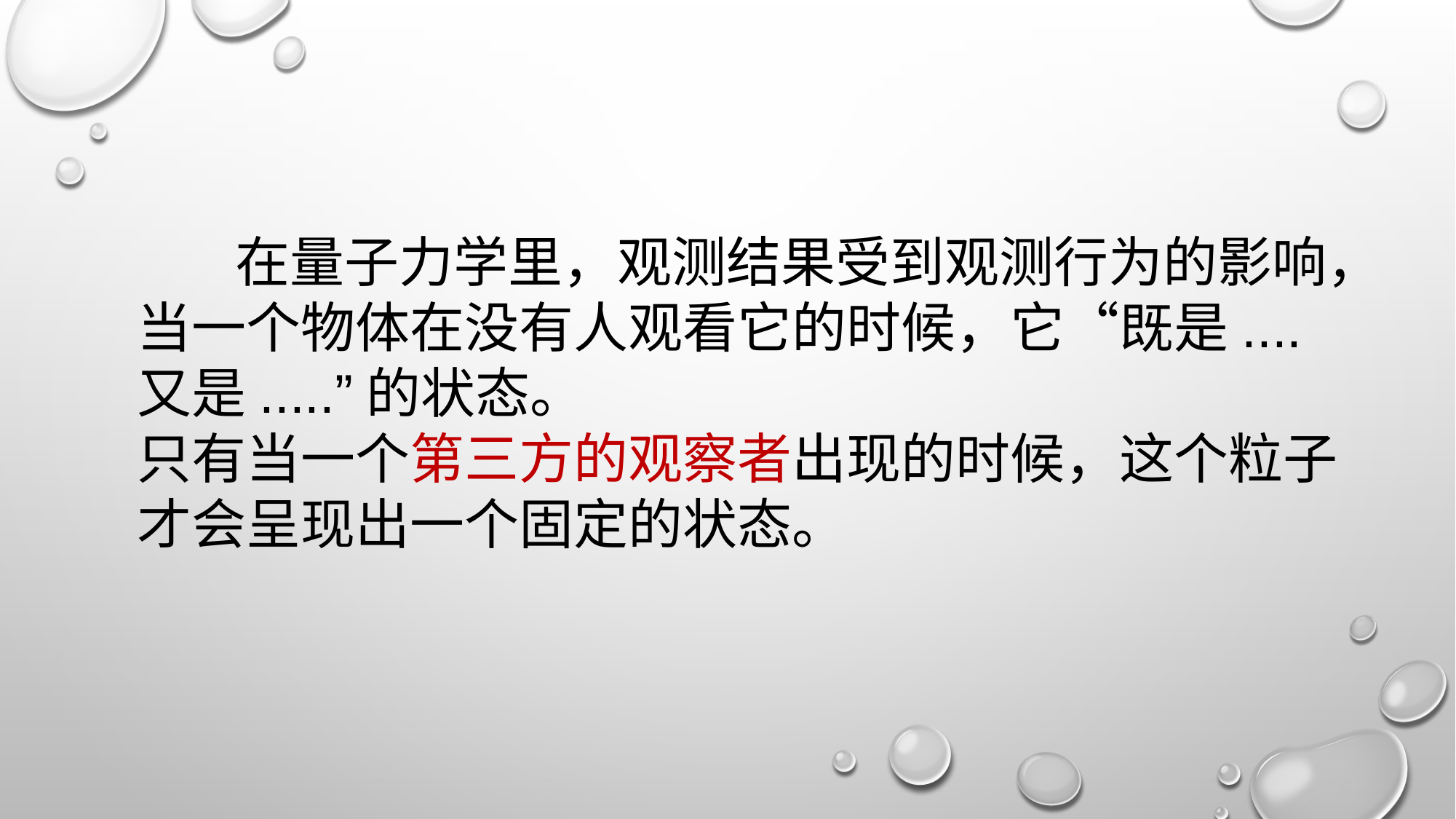

在量子力学里，观测结果受到观测行为的影响，
当一个物体在没有人观看它的时候，它“既是....又是.....”的状态。
只有当一个第三方的观察者出现的时候，这个粒子才会呈现出一个固定的状态。